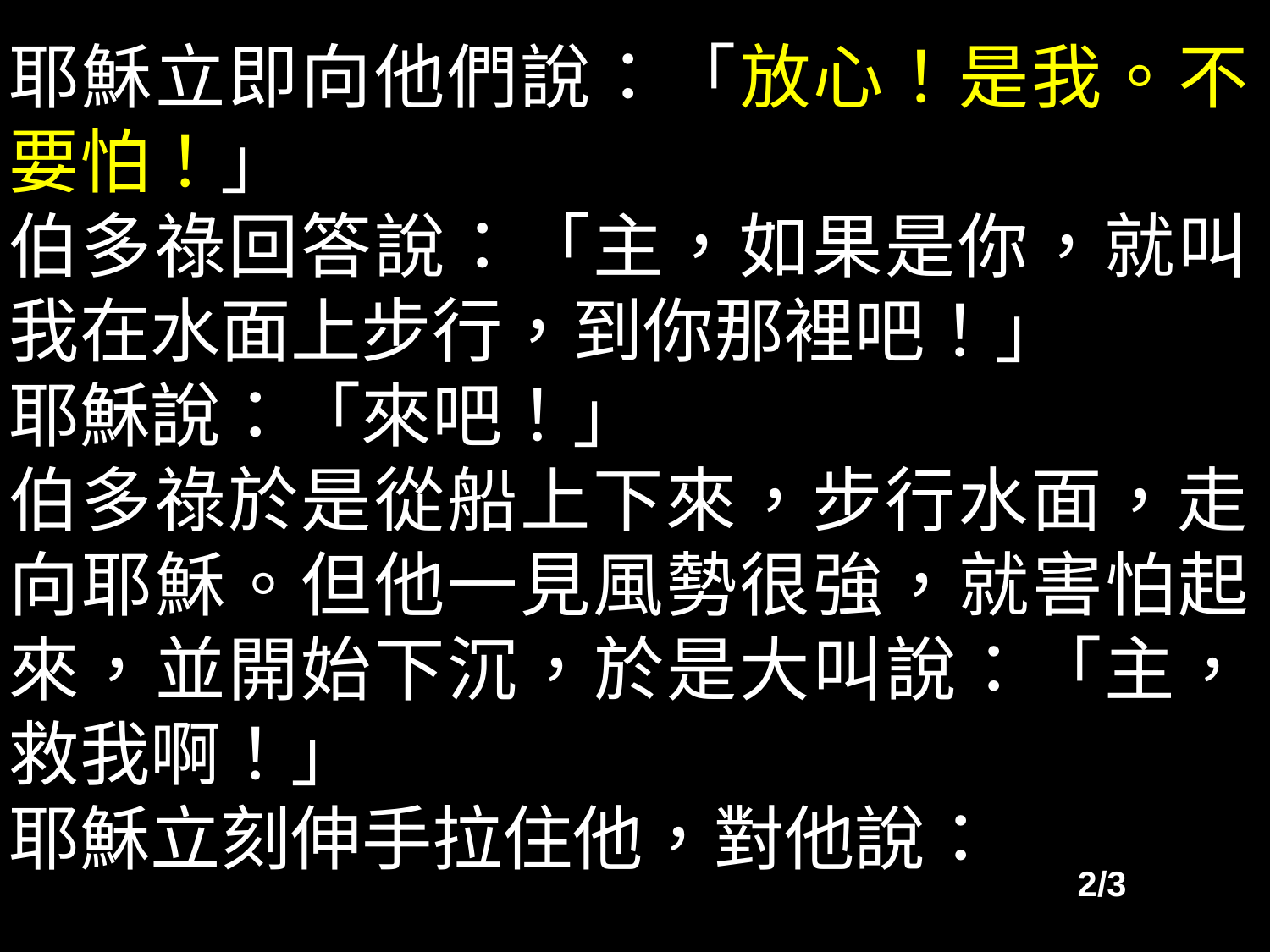

耶穌立即向他們說：「放心！是我。不要怕！」
伯多祿回答說：「主，如果是你，就叫我在水面上步行，到你那裡吧！」
耶穌說：「來吧！」
伯多祿於是從船上下來，步行水面，走向耶穌。但他一見風勢很強，就害怕起來，並開始下沉，於是大叫說：「主，救我啊！」
耶穌立刻伸手拉住他，對他說：
2/3